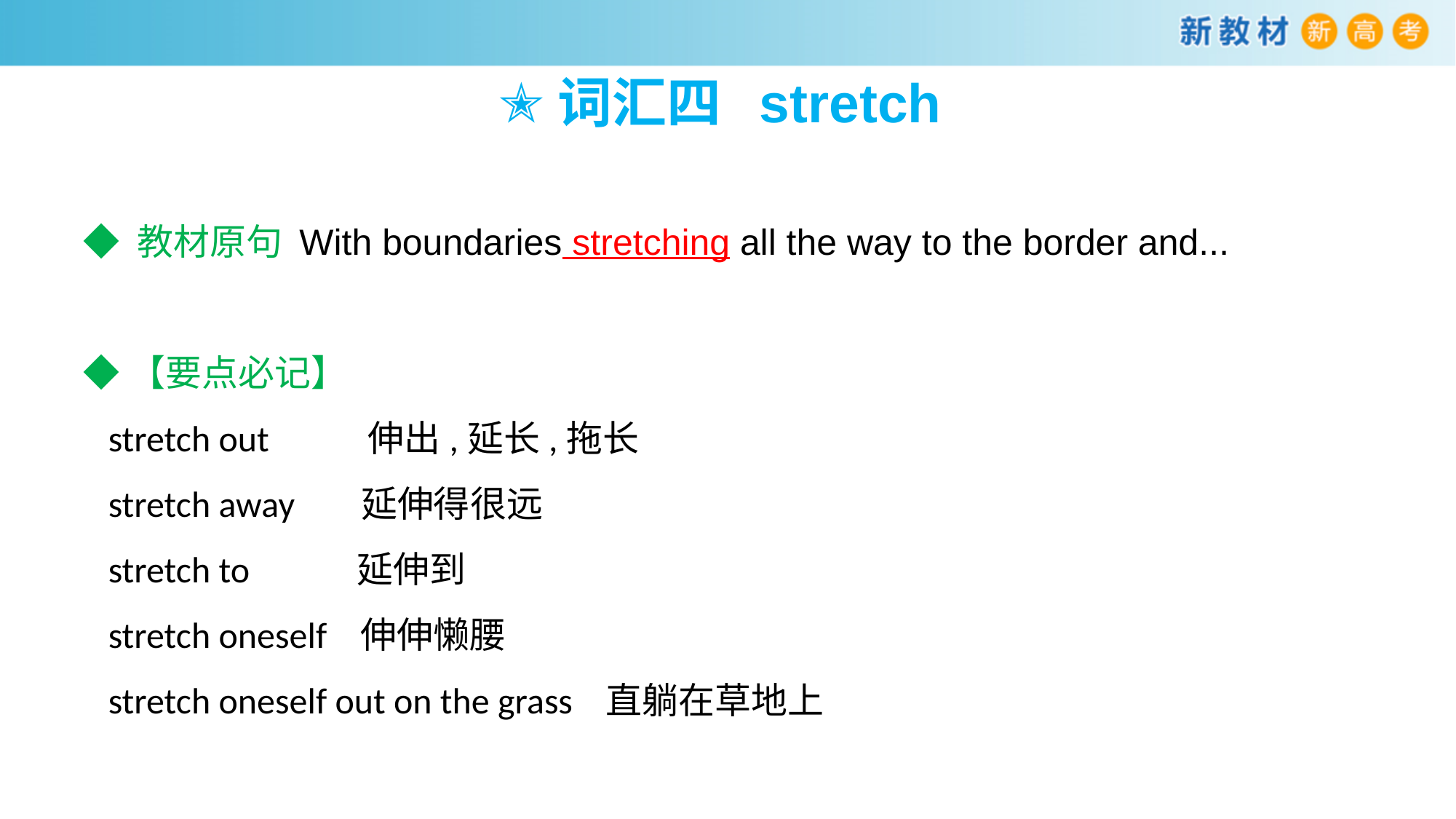

# ✭词汇四  stretch
◆ 教材原句 With boundaries stretching all the way to the border and...

◆【要点必记】
   stretch out           伸出,延长,拖长
   stretch away       延伸得很远
   stretch to            延伸到
   stretch oneself   伸伸懒腰
   stretch oneself out on the grass   直躺在草地上